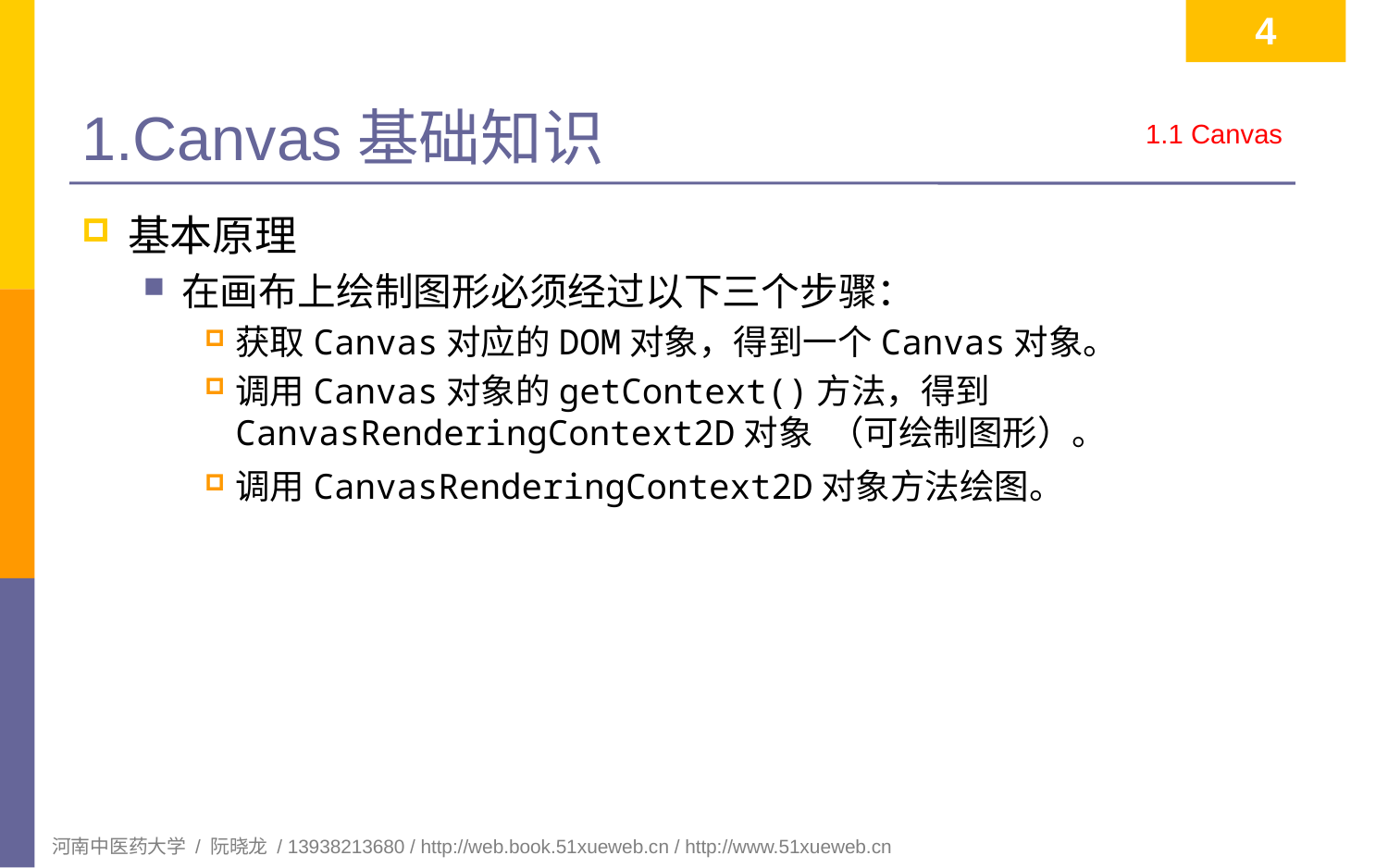

4
# 1.Canvas基础知识
1.1 Canvas
基本原理
在画布上绘制图形必须经过以下三个步骤：
获取Canvas对应的DOM对象，得到一个Canvas对象。
调用Canvas对象的getContext()方法，得到CanvasRenderingContext2D对象­（可绘制图形）。
调用CanvasRenderingContext2D对象方法绘图。